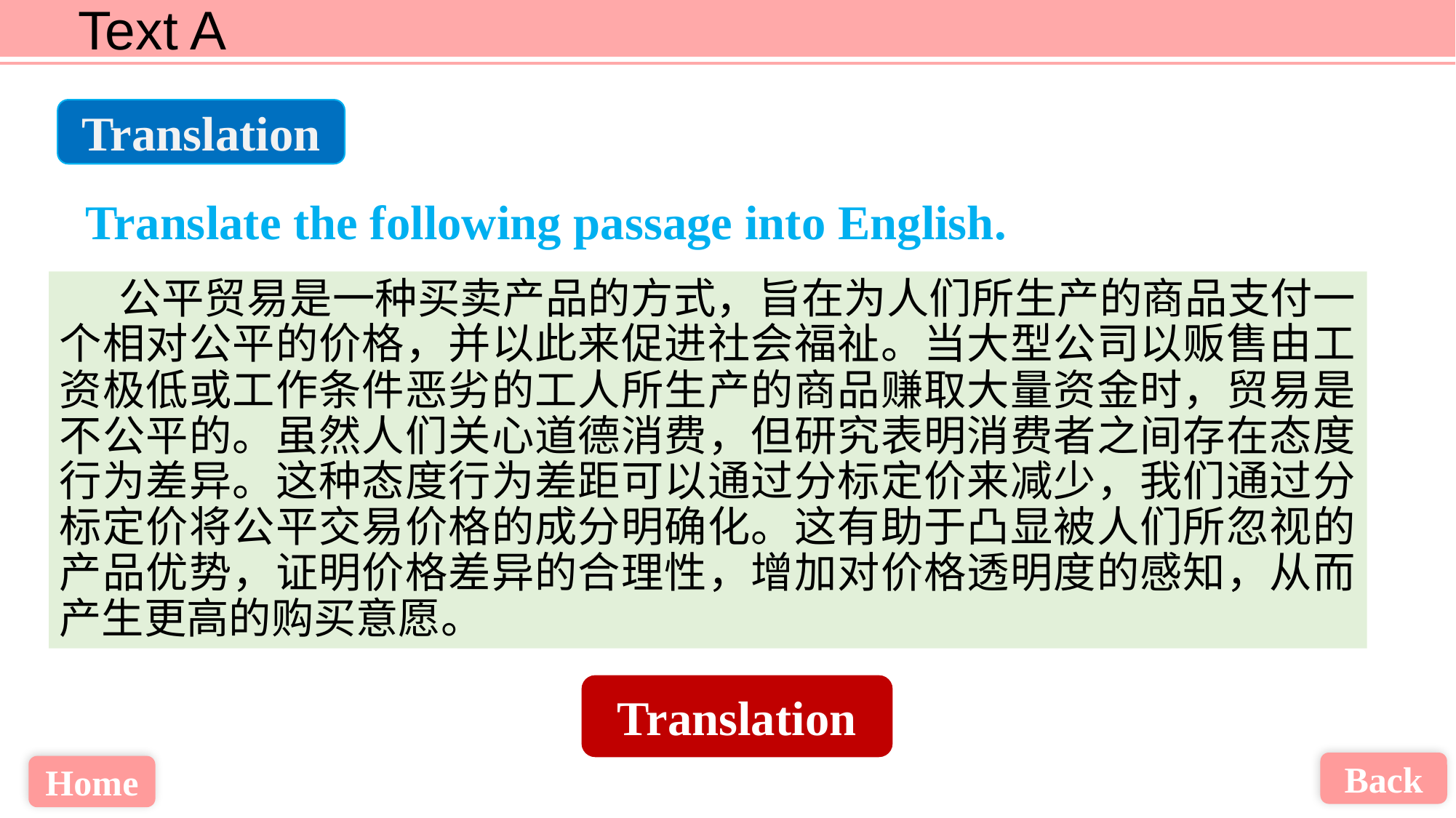

Translation
Translate the following passage into English.
     公平贸易是一种买卖产品的方式，旨在为人们所生产的商品支付一个相对公平的价格，并以此来促进社会福祉。当大型公司以贩售由工资极低或工作条件恶劣的工人所生产的商品赚取大量资金时，贸易是不公平的。虽然人们关心道德消费，但研究表明消费者之间存在态度行为差异。这种态度行为差距可以通过分标定价来减少，我们通过分标定价将公平交易价格的成分明确化。这有助于凸显被人们所忽视的产品优势，证明价格差异的合理性，增加对价格透明度的感知，从而产生更高的购买意愿。
Translation
Back